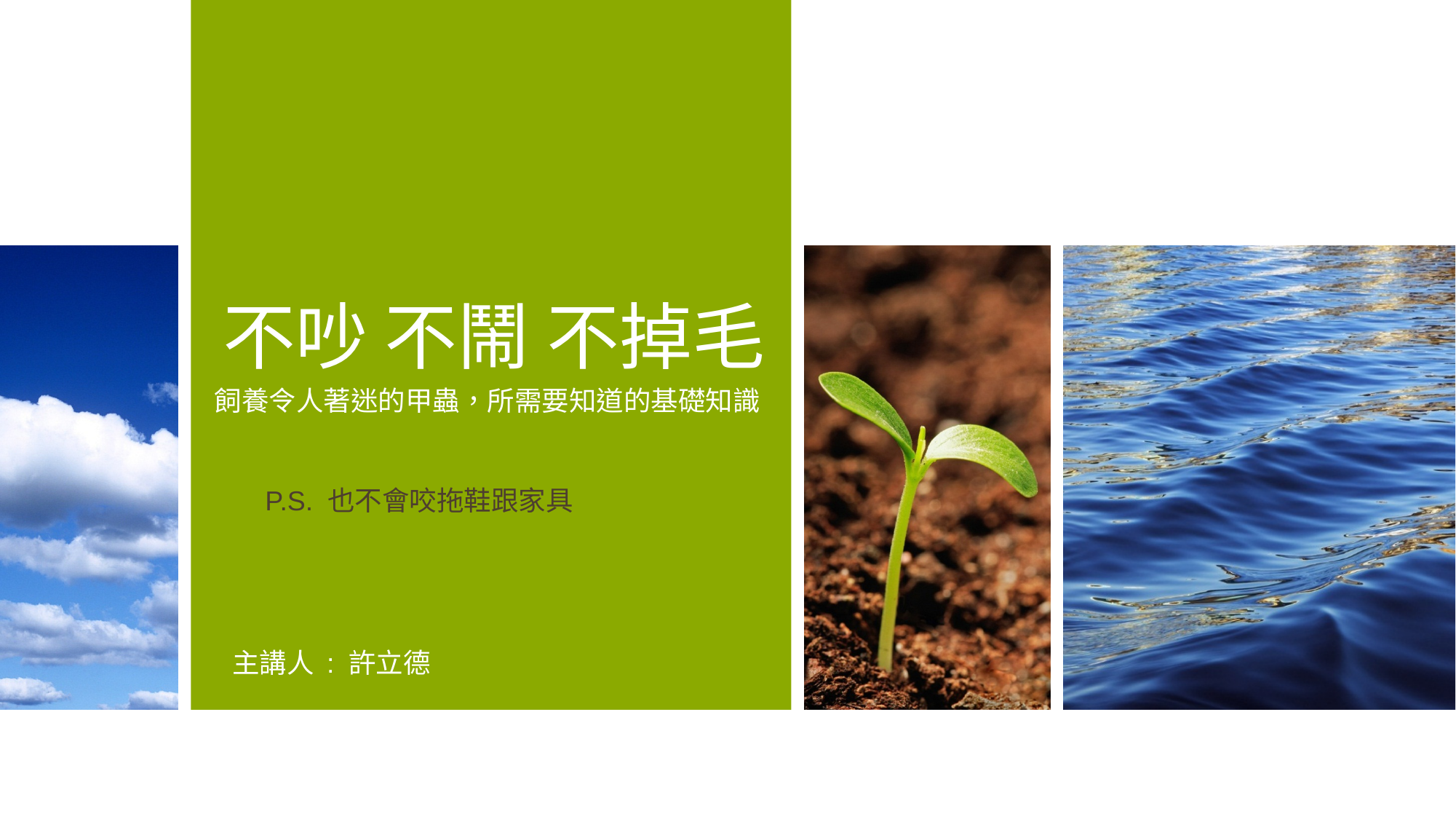

# 不吵 不鬧 不掉毛
飼養令人著迷的甲蟲，所需要知道的基礎知識
P.S. 也不會咬拖鞋跟家具
主講人 : 許立德